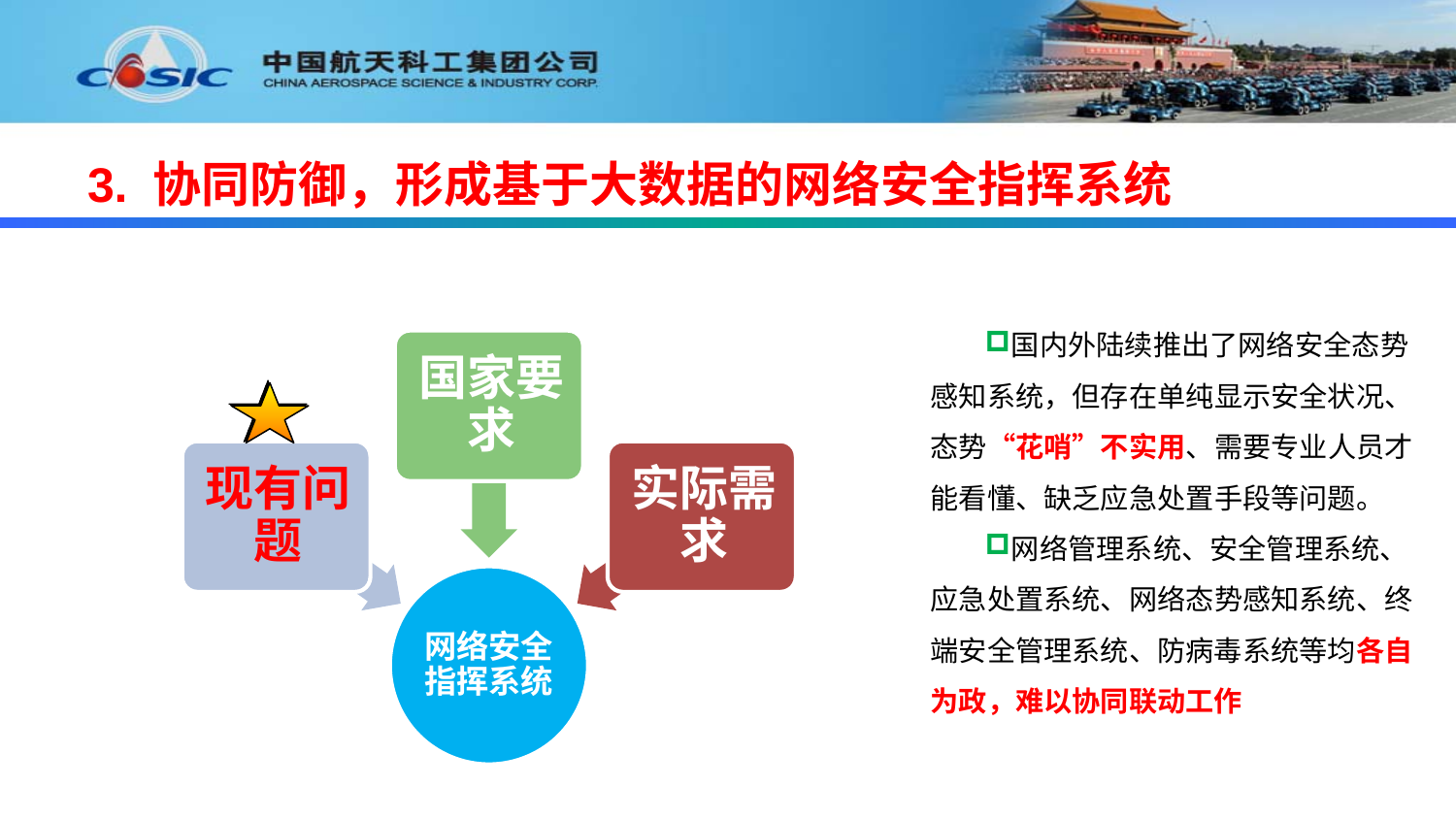

3. 协同防御，形成基于大数据的网络安全指挥系统

国内外陆续推出了网络安全态势感知系统，但存在单纯显示安全状况、态势“花哨”不实用、需要专业人员才能看懂、缺乏应急处置手段等问题。
网络管理系统、安全管理系统、应急处置系统、网络态势感知系统、终端安全管理系统、防病毒系统等均各自为政，难以协同联动工作
网络安全指挥系统
现有问题
国家要求
实际需求